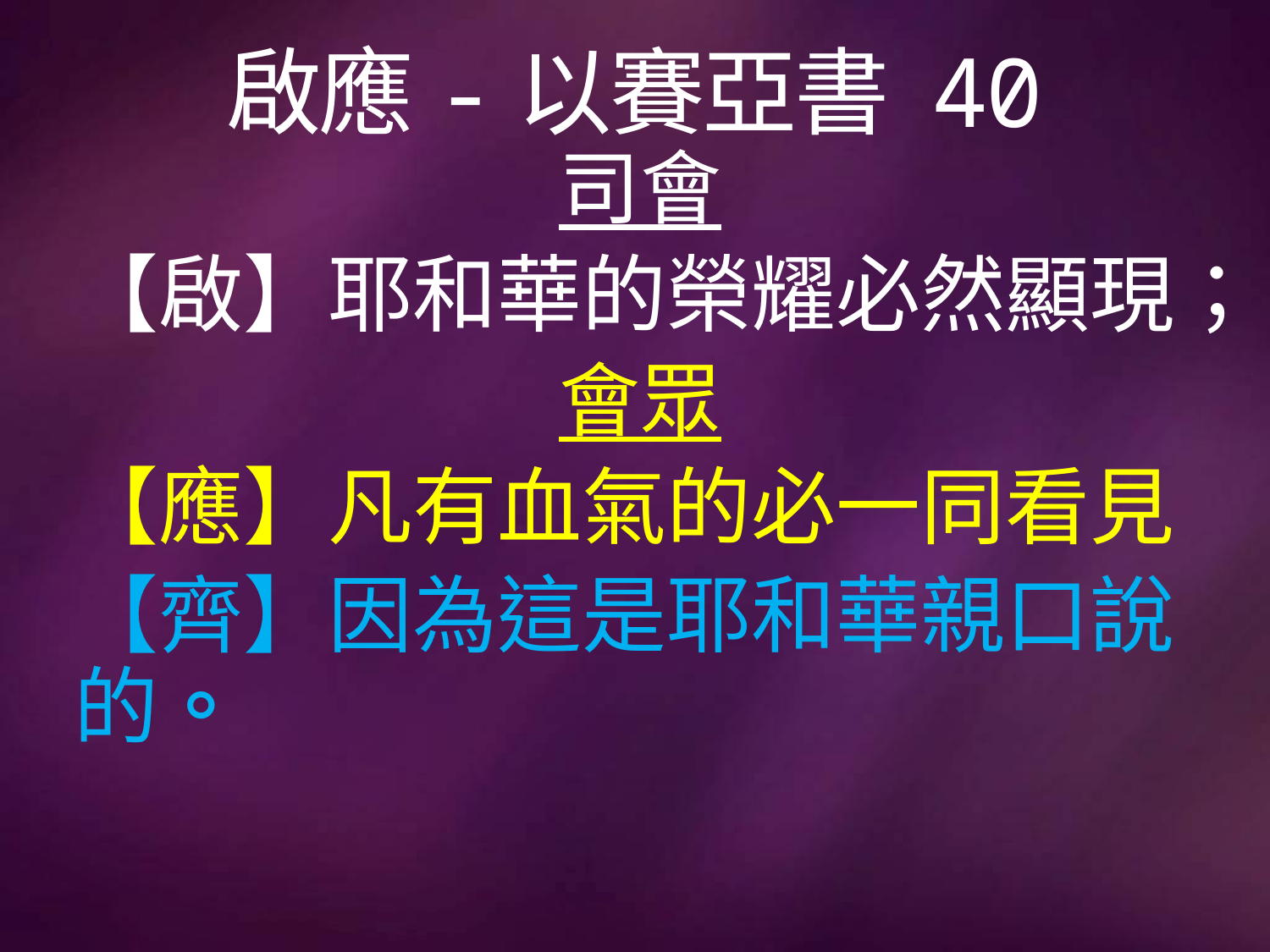

# 啟應-以賽亞書 40
司會
【啟】耶和華的榮耀必然顯現；
會眾
【應】凡有血氣的必一同看見
【齊】因為這是耶和華親口說的。